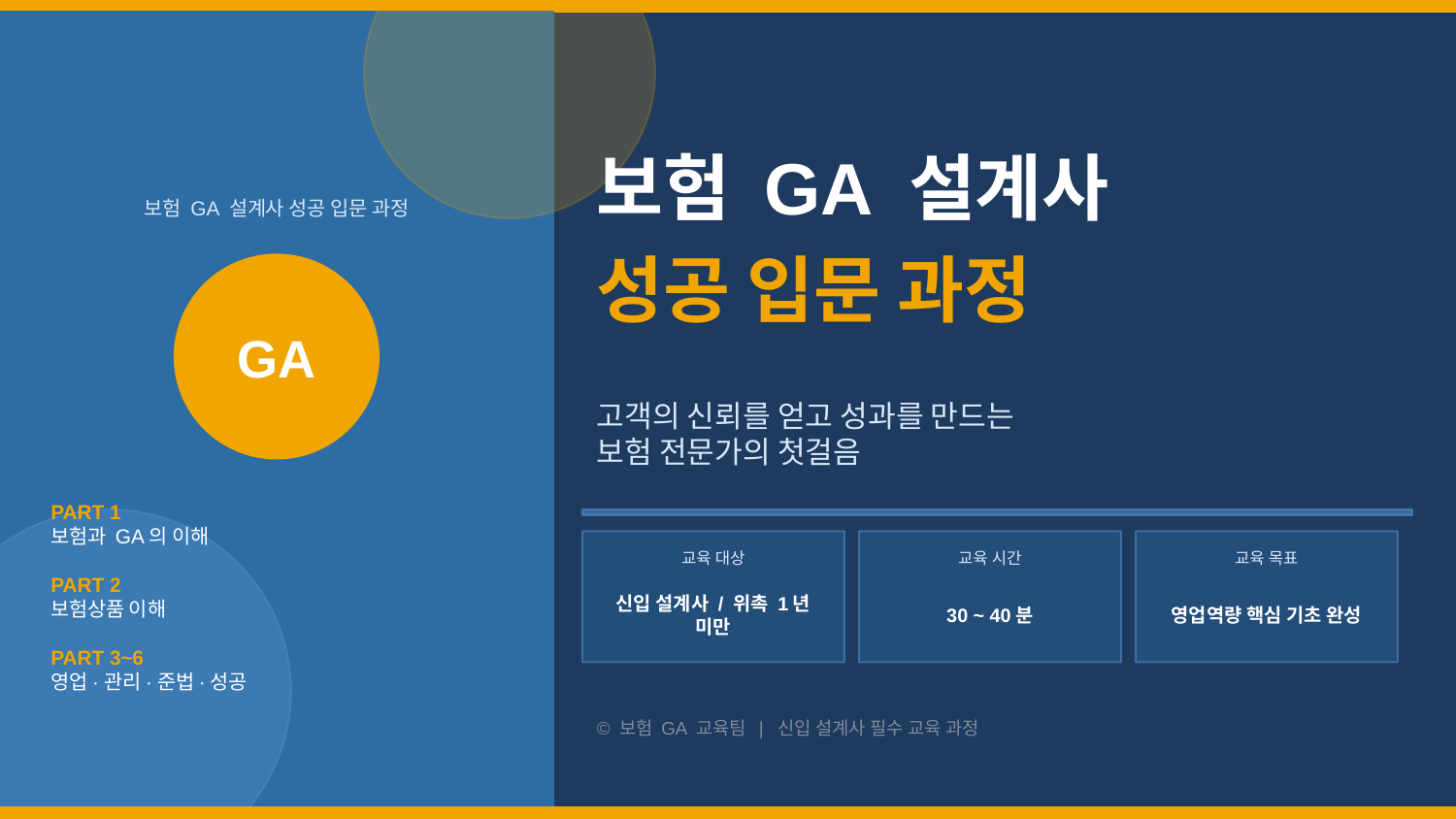

보험 GA 설계사
보험 GA 설계사 성공 입문 과정
성공 입문 과정

GA
고객의 신뢰를 얻고 성과를 만드는
보험 전문가의 첫걸음
PART 1
보험과 GA의 이해

PART 2
보험상품 이해

PART 3~6
영업·관리·준법·성공

교육 대상
교육 시간
교육 목표
신입 설계사 / 위촉 1년 미만
30 ~ 40분
영업역량 핵심 기초 완성
© 보험 GA 교육팀  |  신입 설계사 필수 교육 과정